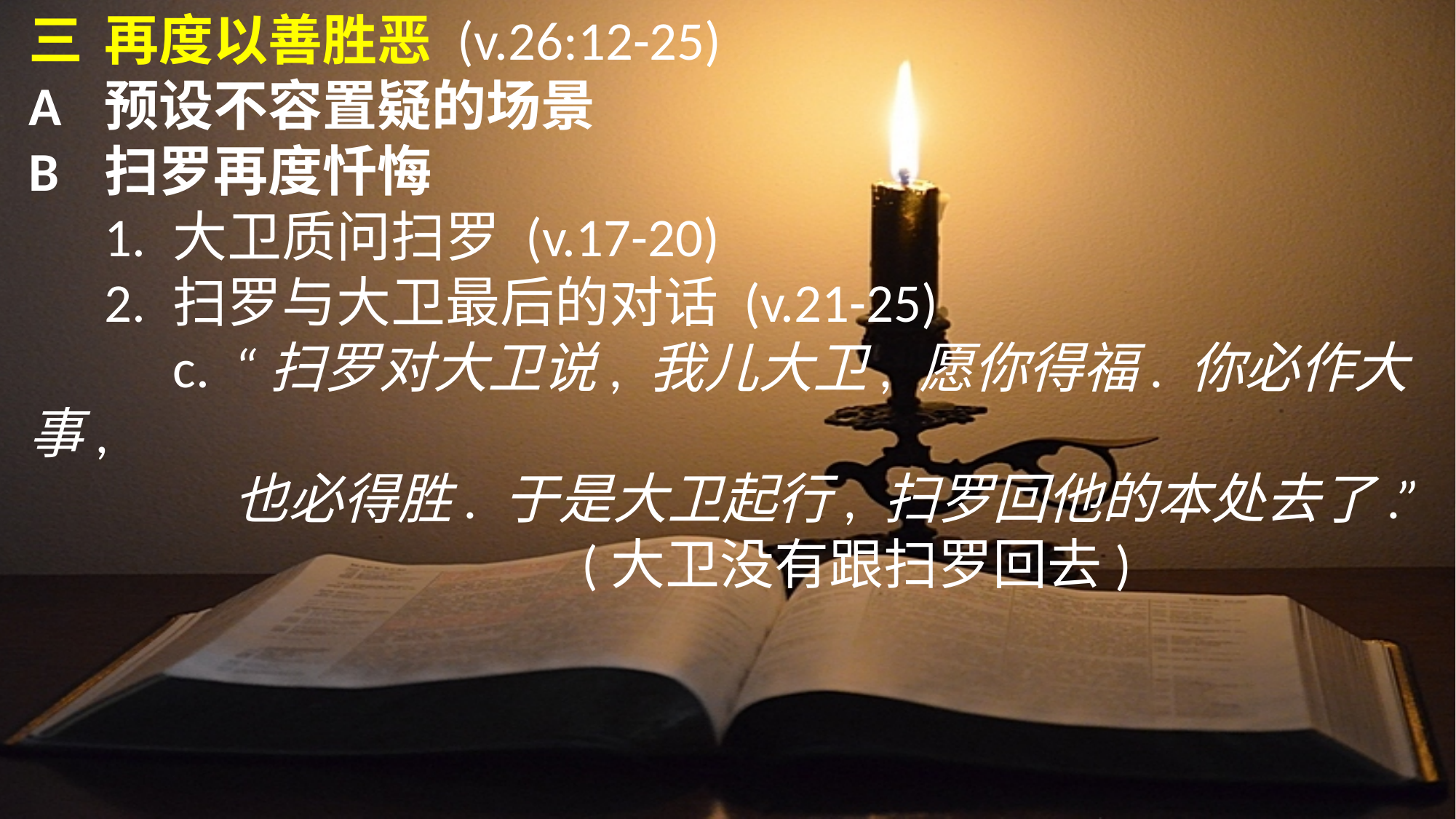

三	再度以善胜恶 (v.26:12-25)
A	预设不容置疑的场景
B	扫罗再度忏悔
	1.	大卫质问扫罗 (v.17-20)
	2.	扫罗与大卫最后的对话 (v.21-25)
		c.	“扫罗对大卫说, 我儿大卫, 愿你得福. 你必作大事,
			也必得胜. 于是大卫起行, 扫罗回他的本处去了.”
				(大卫没有跟扫罗回去)